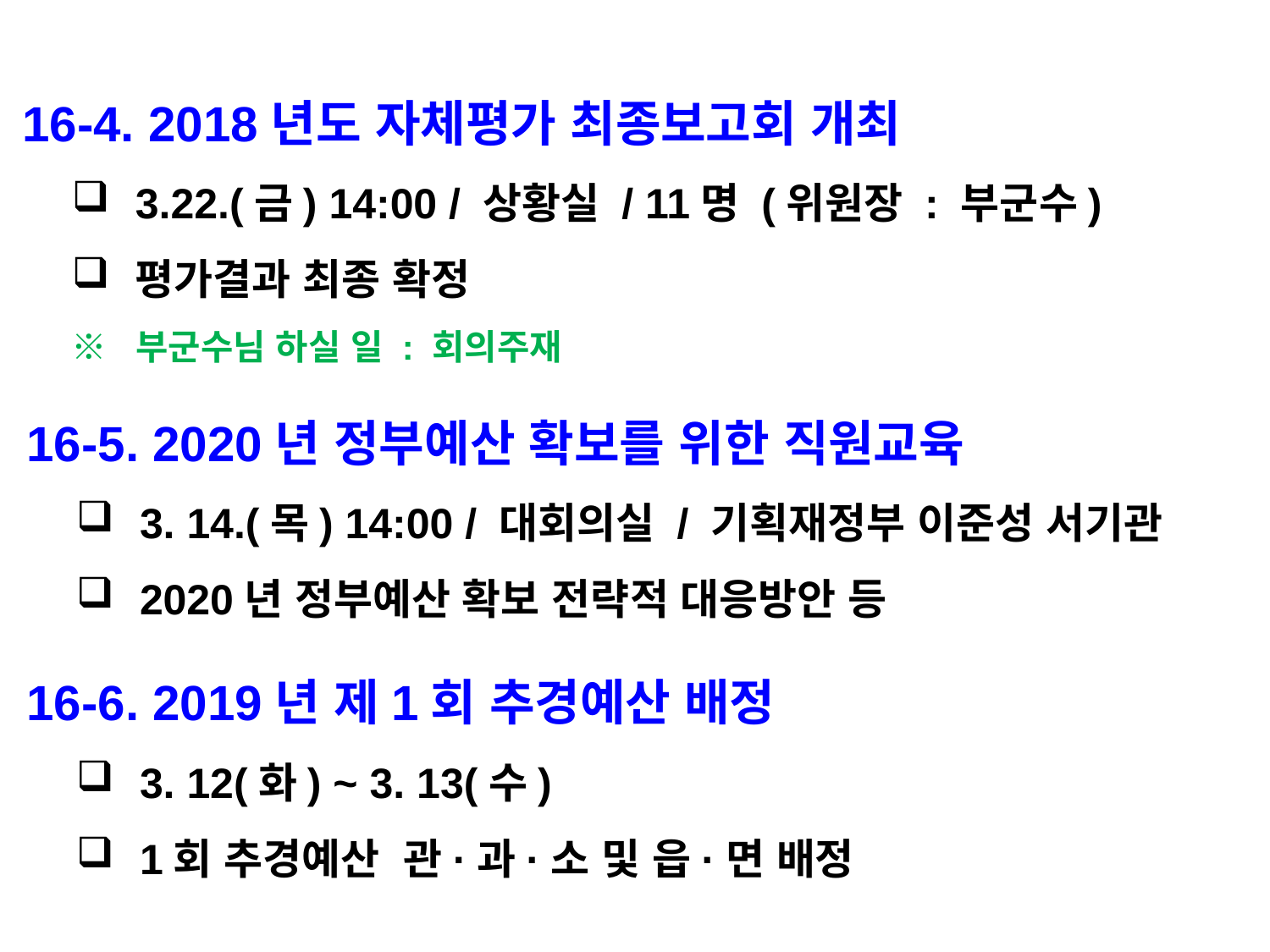

16-4. 2018년도 자체평가 최종보고회 개최
3.22.(금) 14:00 / 상황실 / 11명 (위원장 : 부군수)
평가결과 최종 확정
※  부군수님 하실 일 : 회의주재
 16-5. 2020년 정부예산 확보를 위한 직원교육
3. 14.(목) 14:00 / 대회의실 / 기획재정부 이준성 서기관
2020년 정부예산 확보 전략적 대응방안 등
 16-6. 2019년 제1회 추경예산 배정
3. 12(화) ~ 3. 13(수)
1회 추경예산  관·과·소 및 읍·면 배정